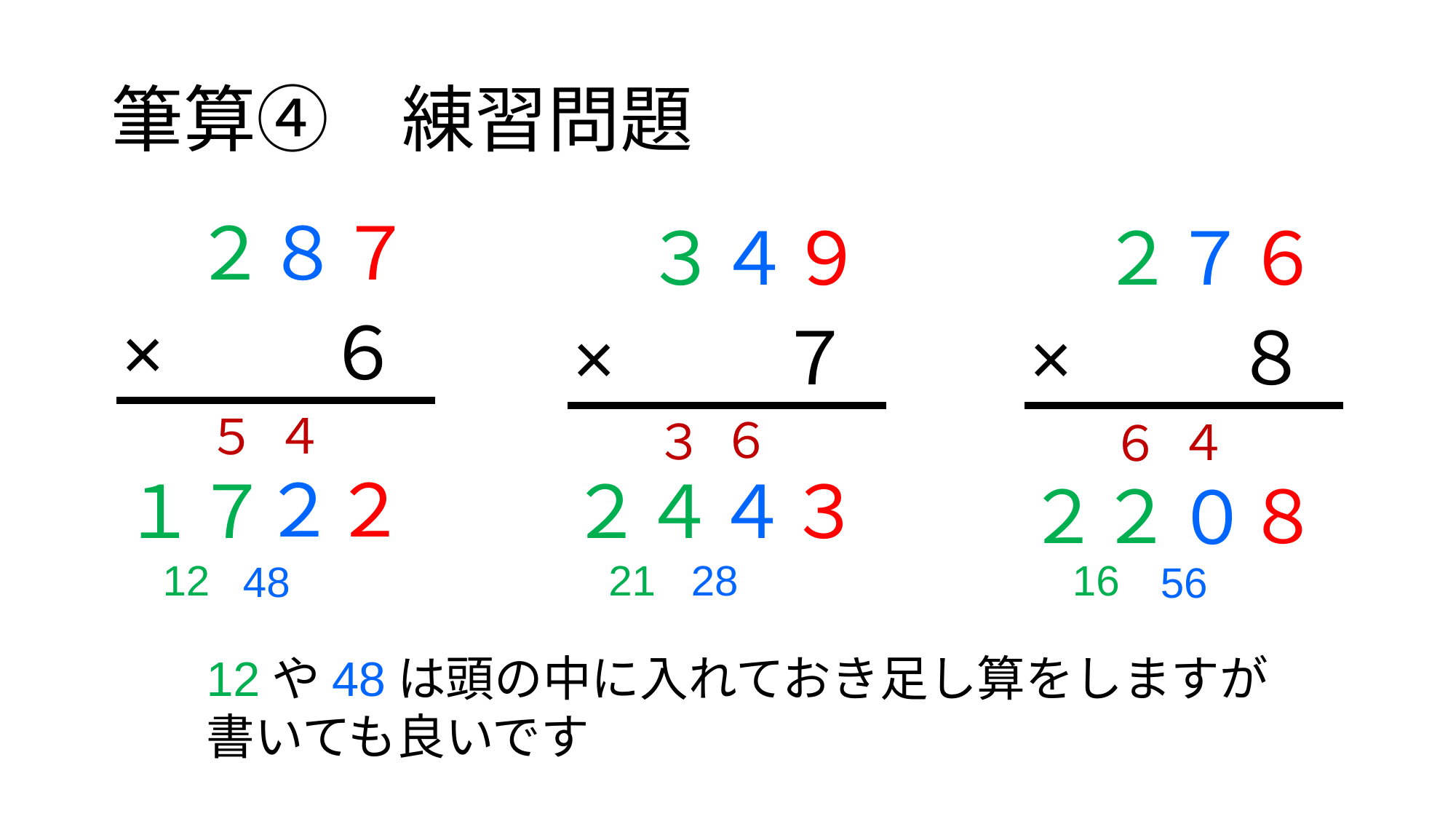

# 筆算④　練習問題
２８７
３４９
２７６
×　　６
×　　７
×　　８
４
５
６
３
４
６
２
２
２４
１７
３
４
２２
８
０
28
12
21
16
48
56
12や48は頭の中に入れておき足し算をしますが書いても良いです